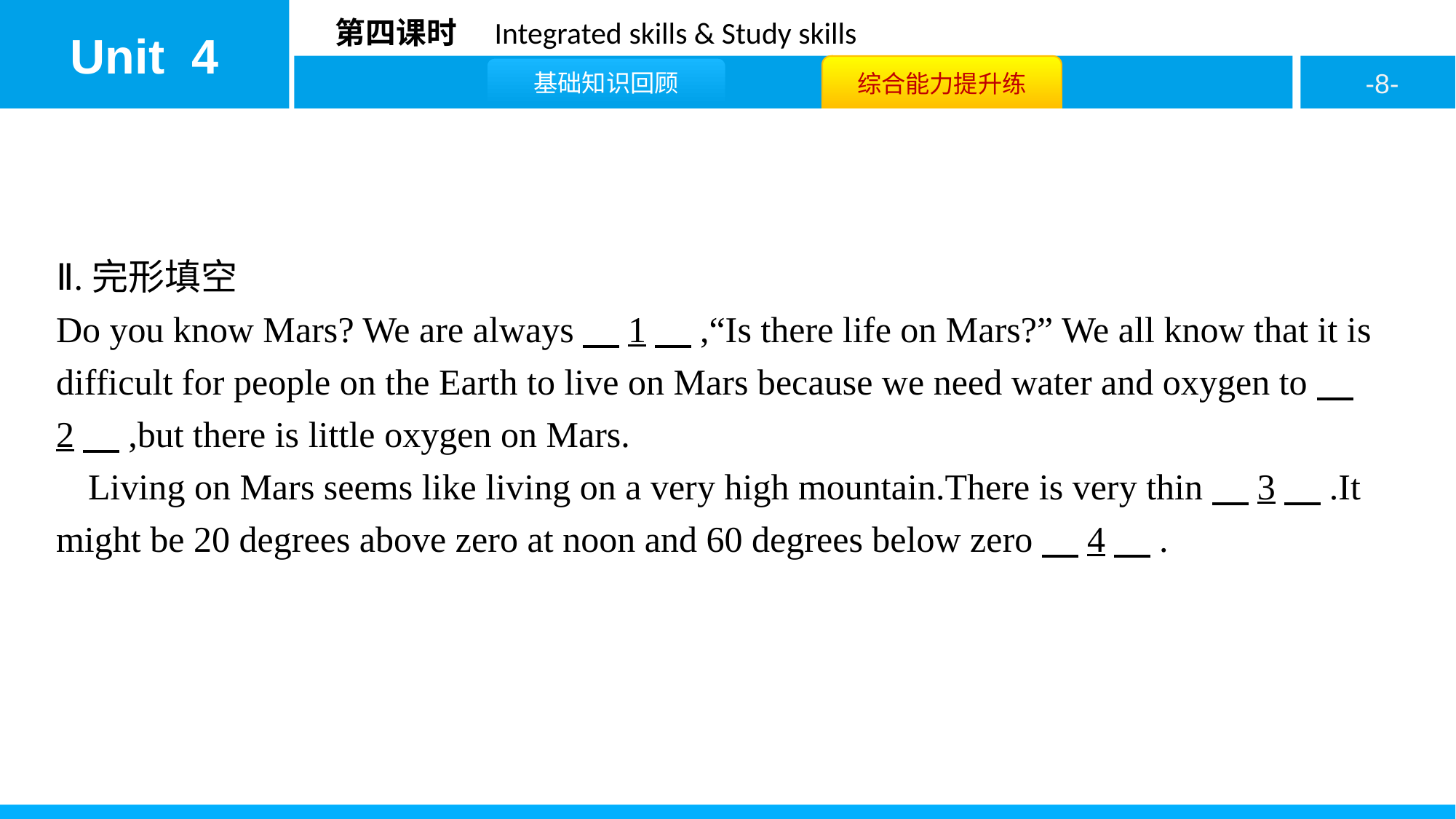

Ⅱ.完形填空
Do you know Mars? We are always　1　,“Is there life on Mars?” We all know that it is difficult for people on the Earth to live on Mars because we need water and oxygen to　2　,but there is little oxygen on Mars.
Living on Mars seems like living on a very high mountain.There is very thin　3　.It might be 20 degrees above zero at noon and 60 degrees below zero　4　.